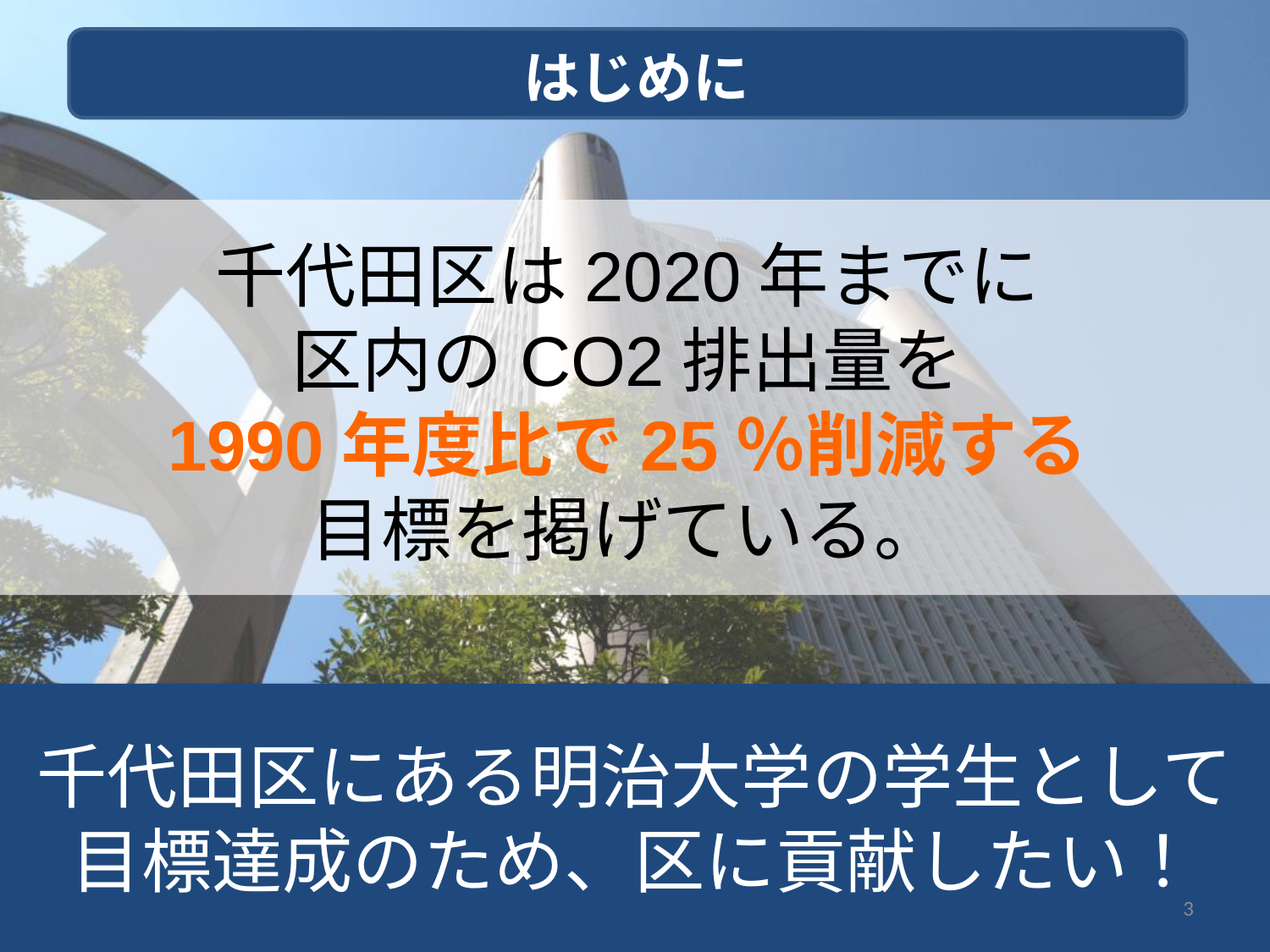

# はじめに

千代田区は2020年までに
区内のCO2排出量を
1990年度比で25％削減する
目標を掲げている。

千代田区にある明治大学の学生として
目標達成のため、区に貢献したい！
3